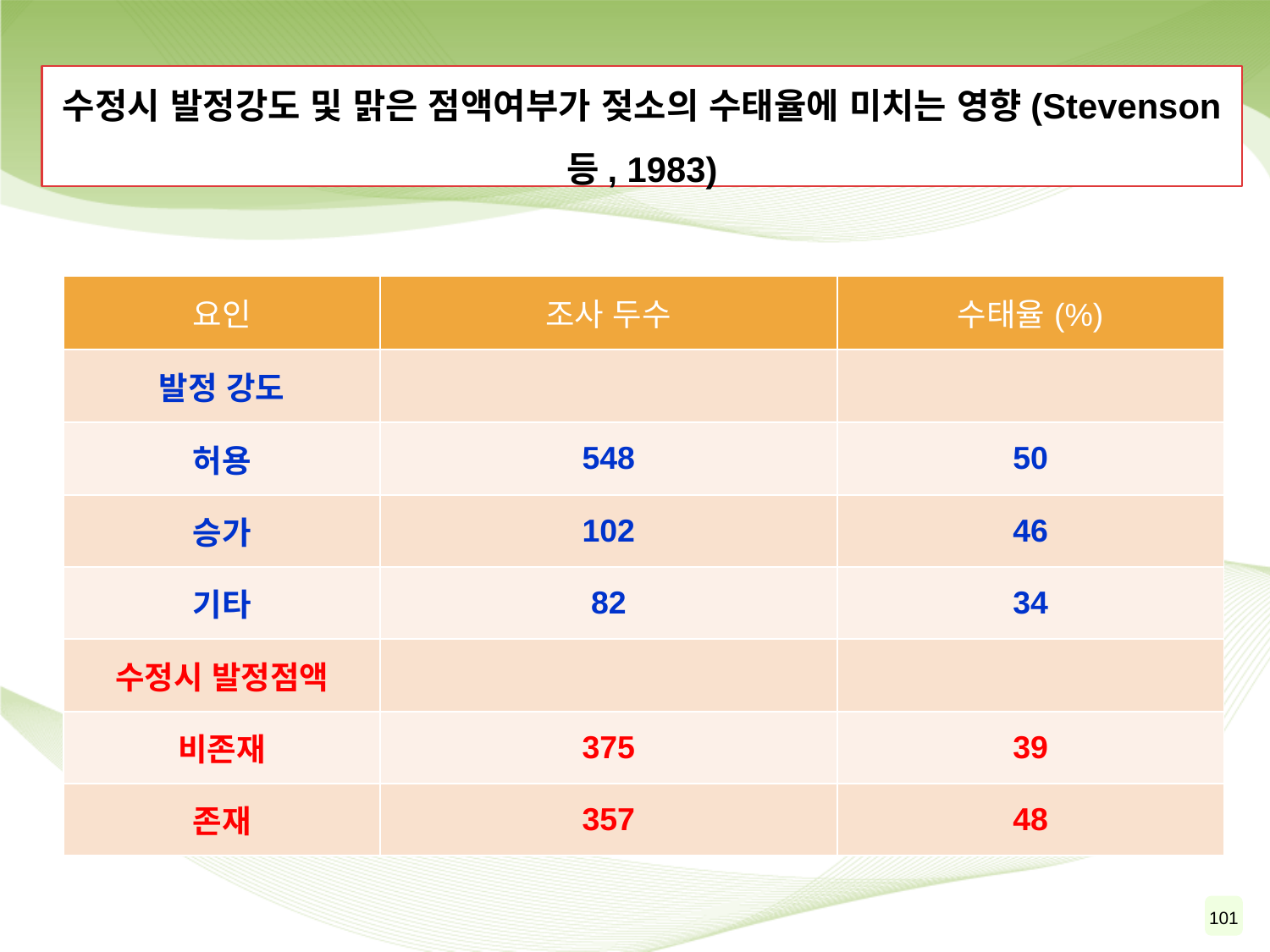

수정시 발정강도 및 맑은 점액여부가 젖소의 수태율에 미치는 영향(Stevenson 등, 1983)
| 요인 | 조사 두수 | 수태율(%) |
| --- | --- | --- |
| 발정 강도 |  |  |
| 허용 | 548 | 50 |
| 승가 | 102 | 46 |
| 기타 | 82 | 34 |
| 수정시 발정점액 |  |  |
| 비존재 | 375 | 39 |
| 존재 | 357 | 48 |
101